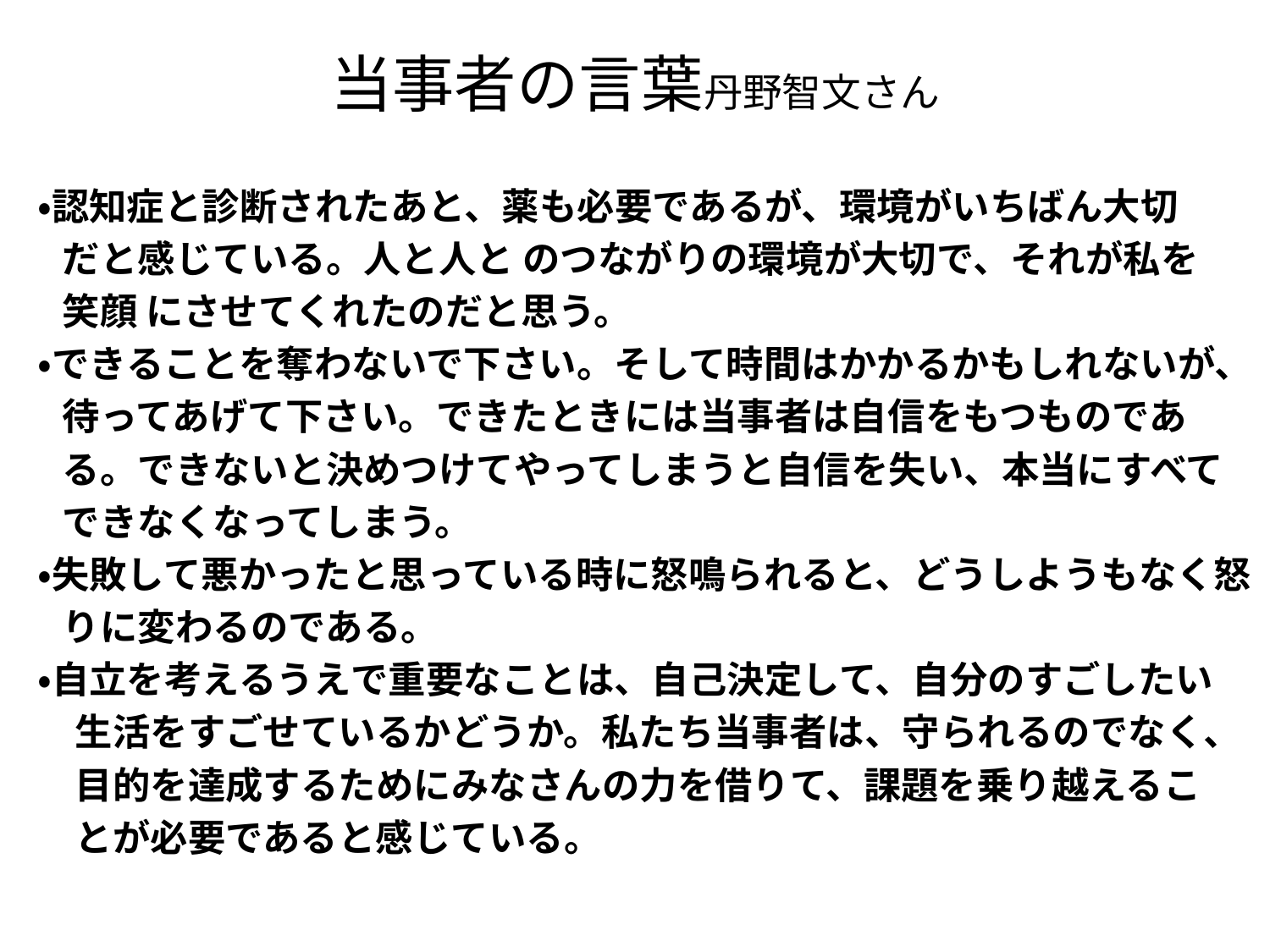

# 当事者の言葉丹野智文さん
・認知症と診断されたあと、薬も必要であるが、環境がいちばん大切
  だと感じている。人と人と のつながりの環境が大切で、それが私を
  笑顔 にさせてくれたのだと思う。
・できることを奪わないで下さい。そして時間はかかるかもしれないが、
  待ってあげて下さい。できたときには当事者は自信をもつものであ
  る。できないと決めつけてやってしまうと自信を失い、本当にすべて
  できなくなってしまう。
・失敗して悪かったと思っている時に怒鳴られると、どうしようもなく怒
  りに変わるのである。
・自立を考えるうえで重要なことは、自己決定して、自分のすごしたい
　生活をすごせているかどうか。私たち当事者は、守られるのでなく、
　目的を達成するためにみなさんの力を借りて、課題を乗り越えるこ
　とが必要であると感じている。